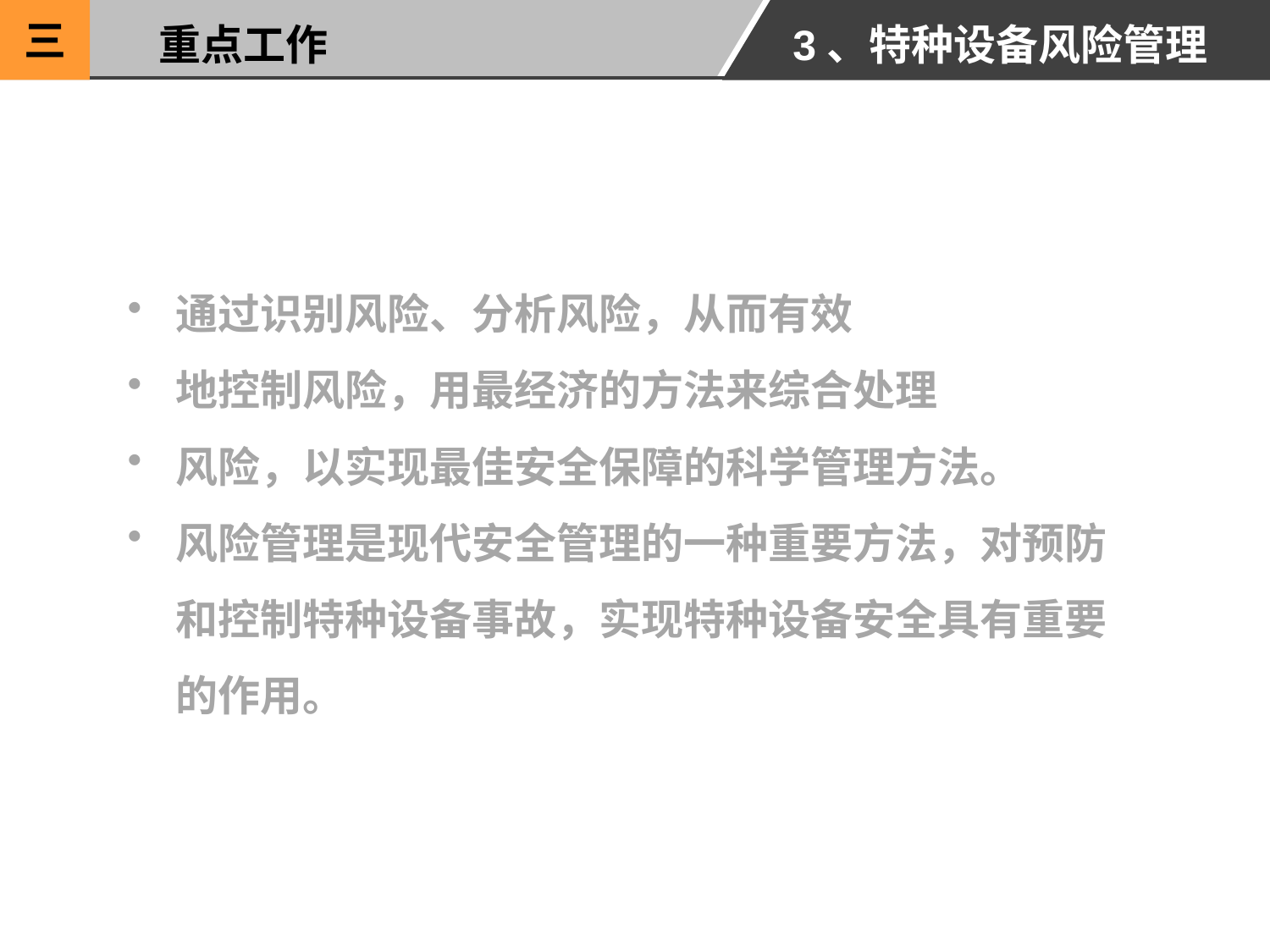

三
重点工作
3、特种设备风险管理
通过识别风险、分析风险，从而有效
地控制风险，用最经济的方法来综合处理
风险，以实现最佳安全保障的科学管理方法。
风险管理是现代安全管理的一种重要方法，对预防和控制特种设备事故，实现特种设备安全具有重要的作用。